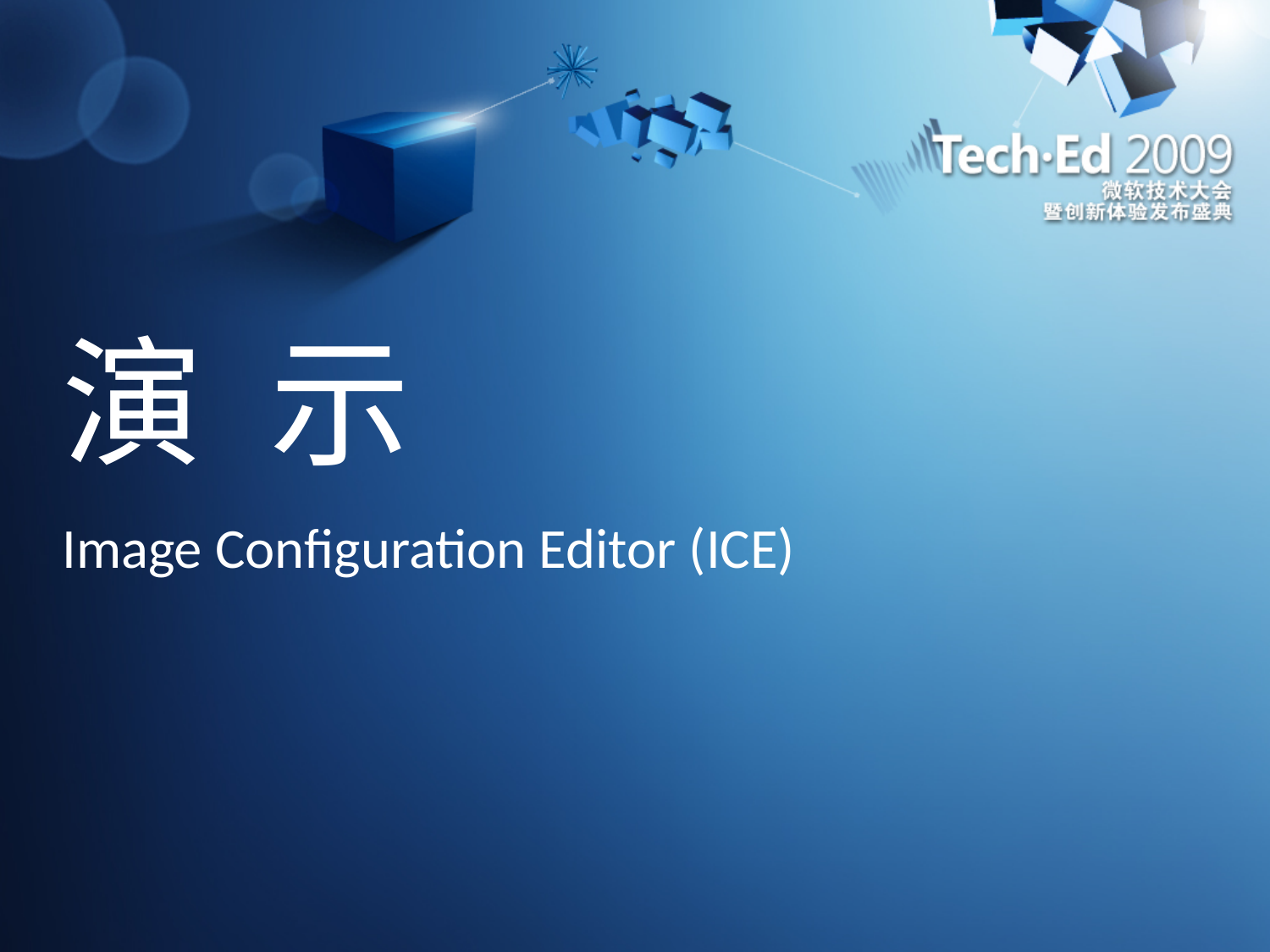

# 演 示
Image Configuration Editor (ICE)